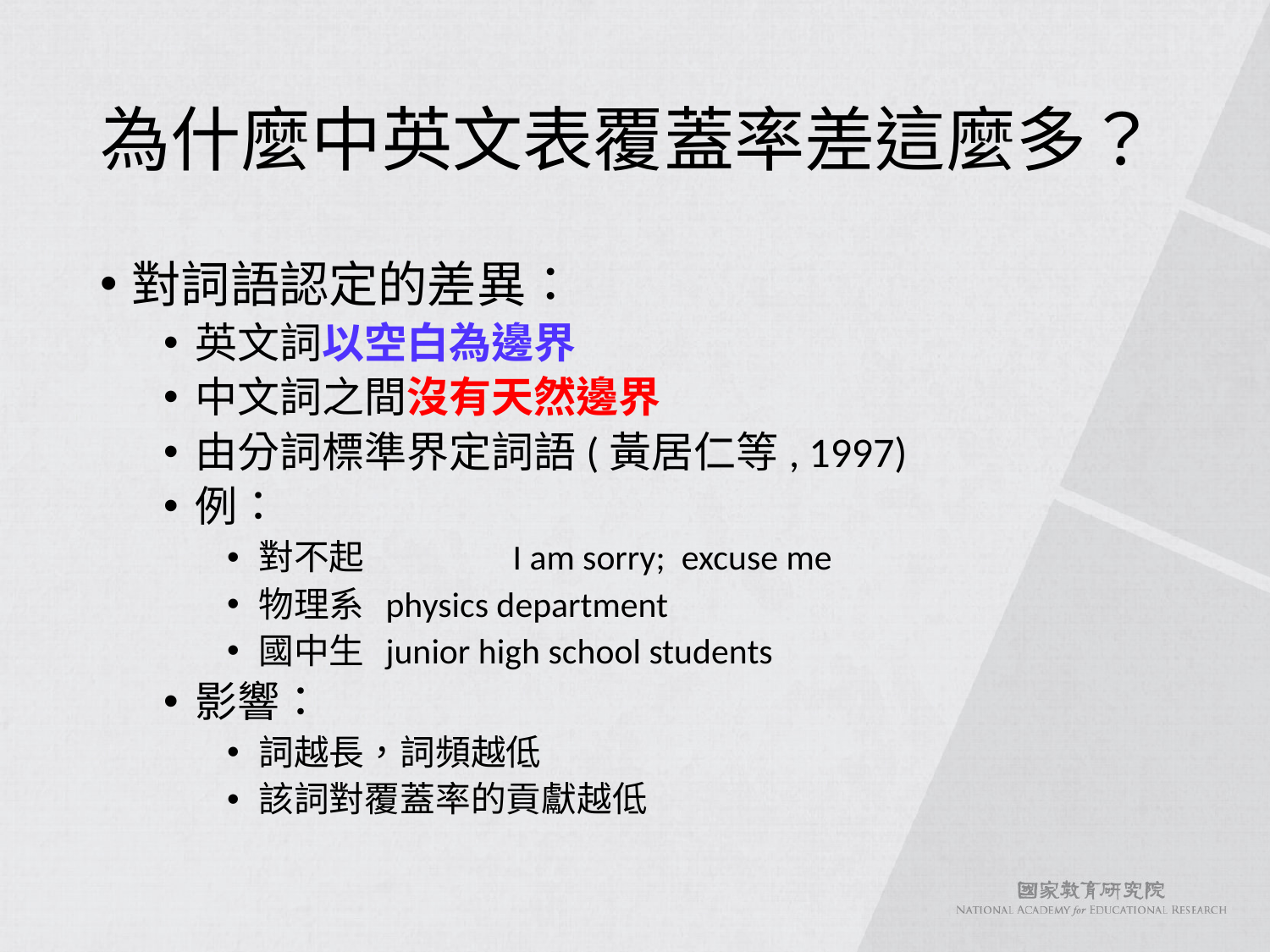

# 為什麼中英文表覆蓋率差這麼多？
對詞語認定的差異：
英文詞以空白為邊界
中文詞之間沒有天然邊界
由分詞標準界定詞語(黃居仁等, 1997)
例：
對不起     	I am sorry;  excuse me
物理系	physics department
國中生	junior high school students
影響：
詞越長，詞頻越低
該詞對覆蓋率的貢獻越低